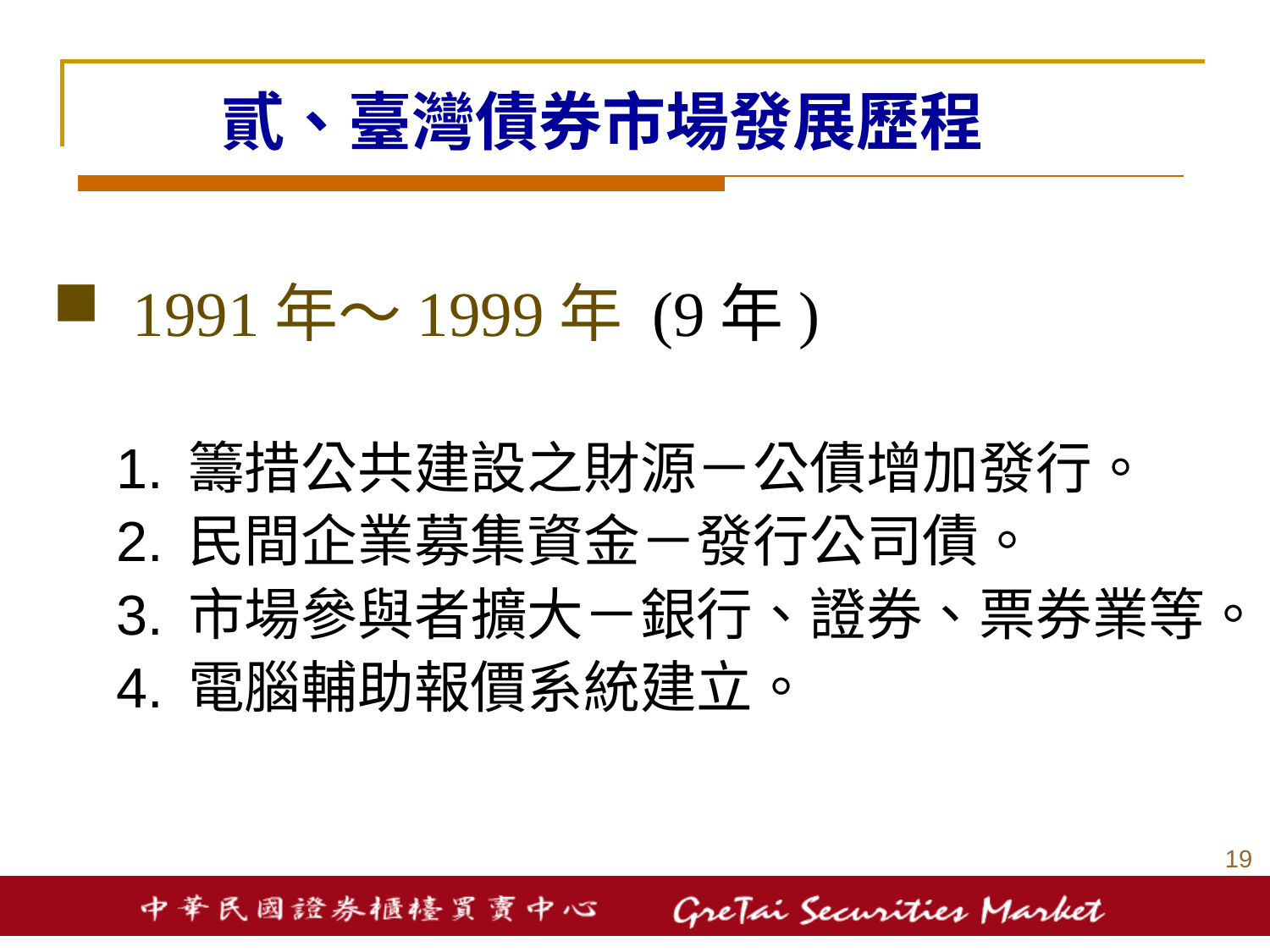

# 貳、臺灣債券市場發展歷程

1991年～1999年 (9年)

籌措公共建設之財源－公債增加發行。
民間企業募集資金－發行公司債。
市場參與者擴大－銀行、證券、票券業等。
電腦輔助報價系統建立。
19